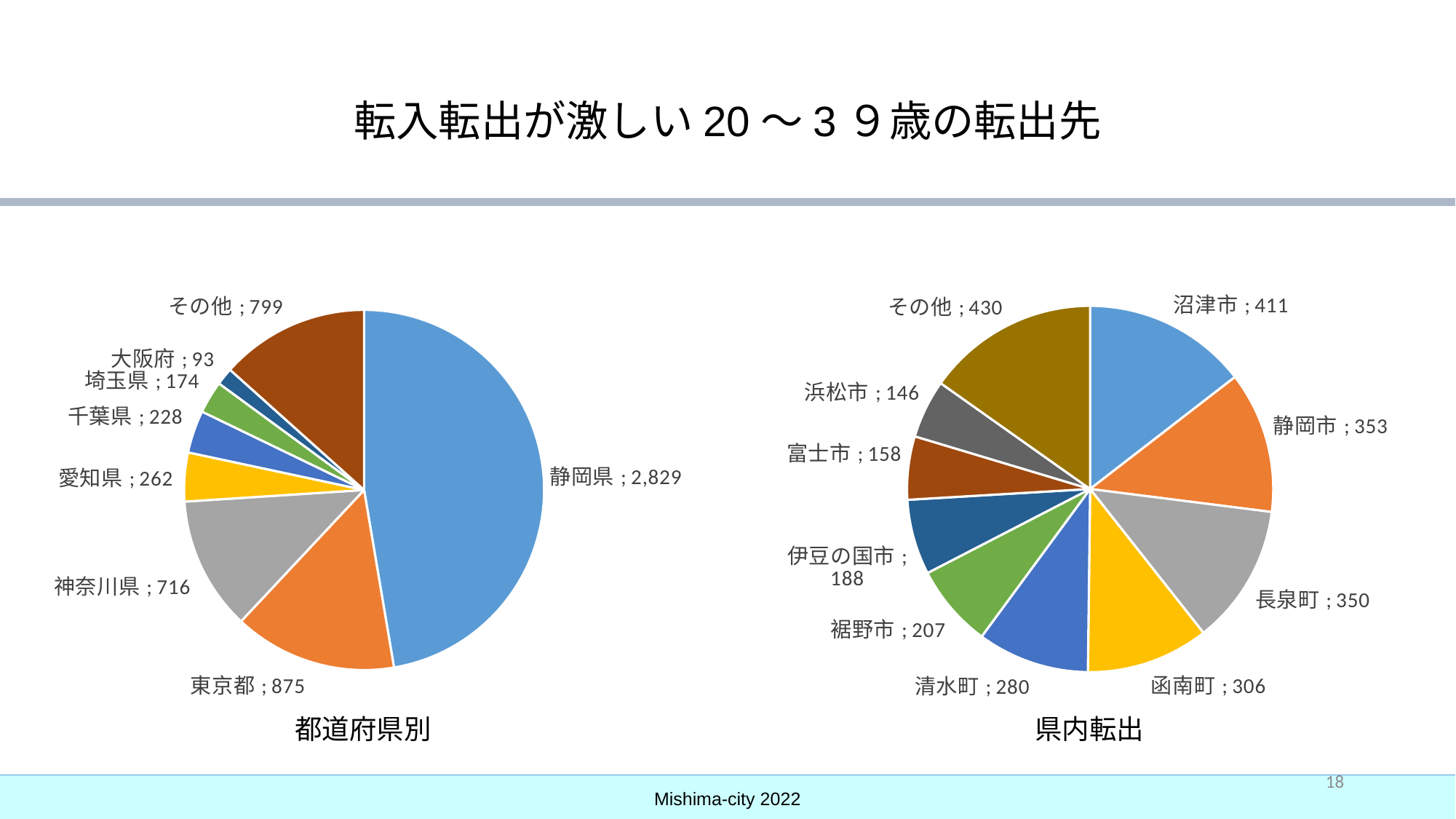

# 転入転出が激しい20～3９歳の転出先

### Chart

| Category | 転出者数 |
|---|---|
| 静岡県 | 2829.0 |
| 東京都 | 875.0 |
| 神奈川県 | 716.0 |
| 愛知県 | 262.0 |
| 千葉県 | 228.0 |
| 埼玉県 | 174.0 |
| 大阪府 | 93.0 |
| その他 | 799.0 |

### Chart

| Category | 転出者数 |
|---|---|
| 沼津市 | 411.0 |
| 静岡市 | 353.0 |
| 長泉町 | 350.0 |
| 函南町 | 306.0 |
| 清水町 | 280.0 |
| 裾野市 | 207.0 |
| 伊豆の国市 | 188.0 |
| 富士市 | 158.0 |
| 浜松市 | 146.0 |
| その他 | 430.0 |
県内転出
都道府県別
18
Mishima-city 2022